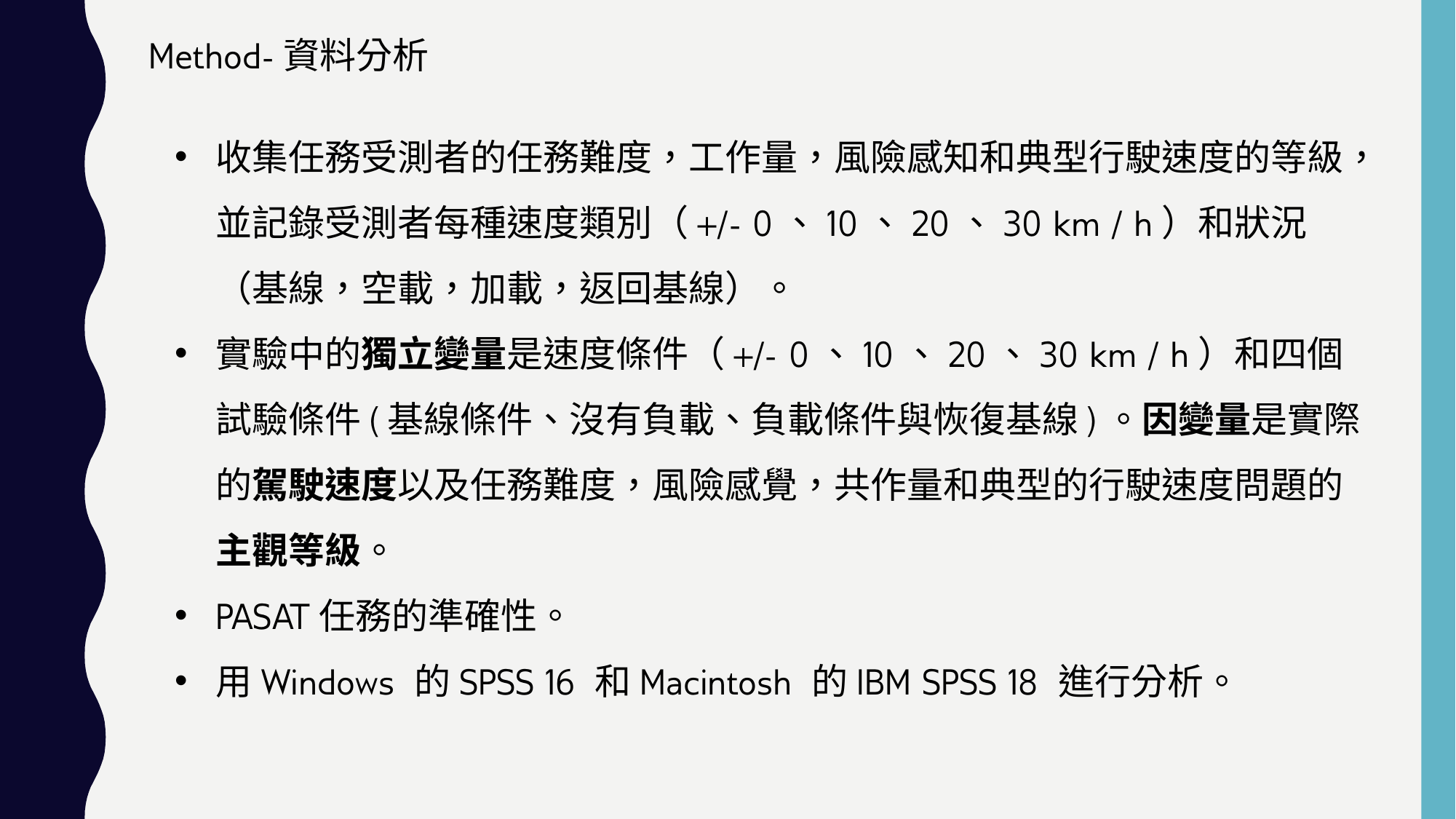

Method-資料分析
收集任務受測者的任務難度，工作量，風險感知和典型行駛速度的等級，並記錄受測者每種速度類別（+/- 0、10、20、30 km / h）和狀況（基線，空載，加載，返回基線）。
實驗中的獨立變量是速度條件（+/- 0、10、20、30 km / h）和四個試驗條件(基線條件、沒有負載、負載條件與恢復基線)。因變量是實際的駕駛速度以及任務難度，風險感覺，共作量和典型的行駛速度問題的主觀等級。
PASAT任務的準確性。
用Windows 的SPSS 16 和Macintosh 的IBM SPSS 18 進行分析。